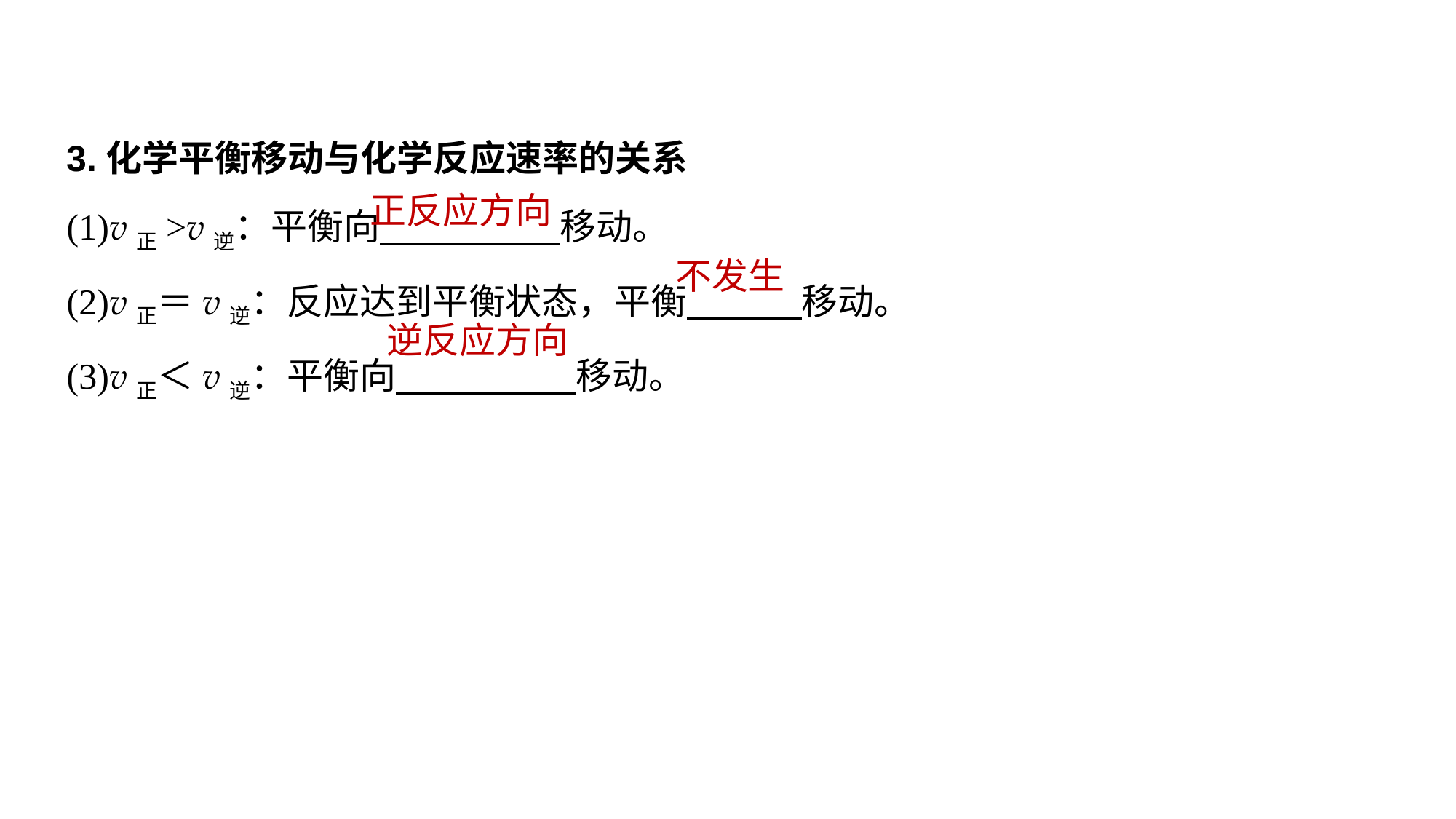

3.化学平衡移动与化学反应速率的关系
(1)v正>v逆：平衡向                      移动。
(2)v正＝v逆：反应达到平衡状态，平衡              移动。
(3)v正＜v逆：平衡向                      移动。
正反应方向
不发生
逆反应方向